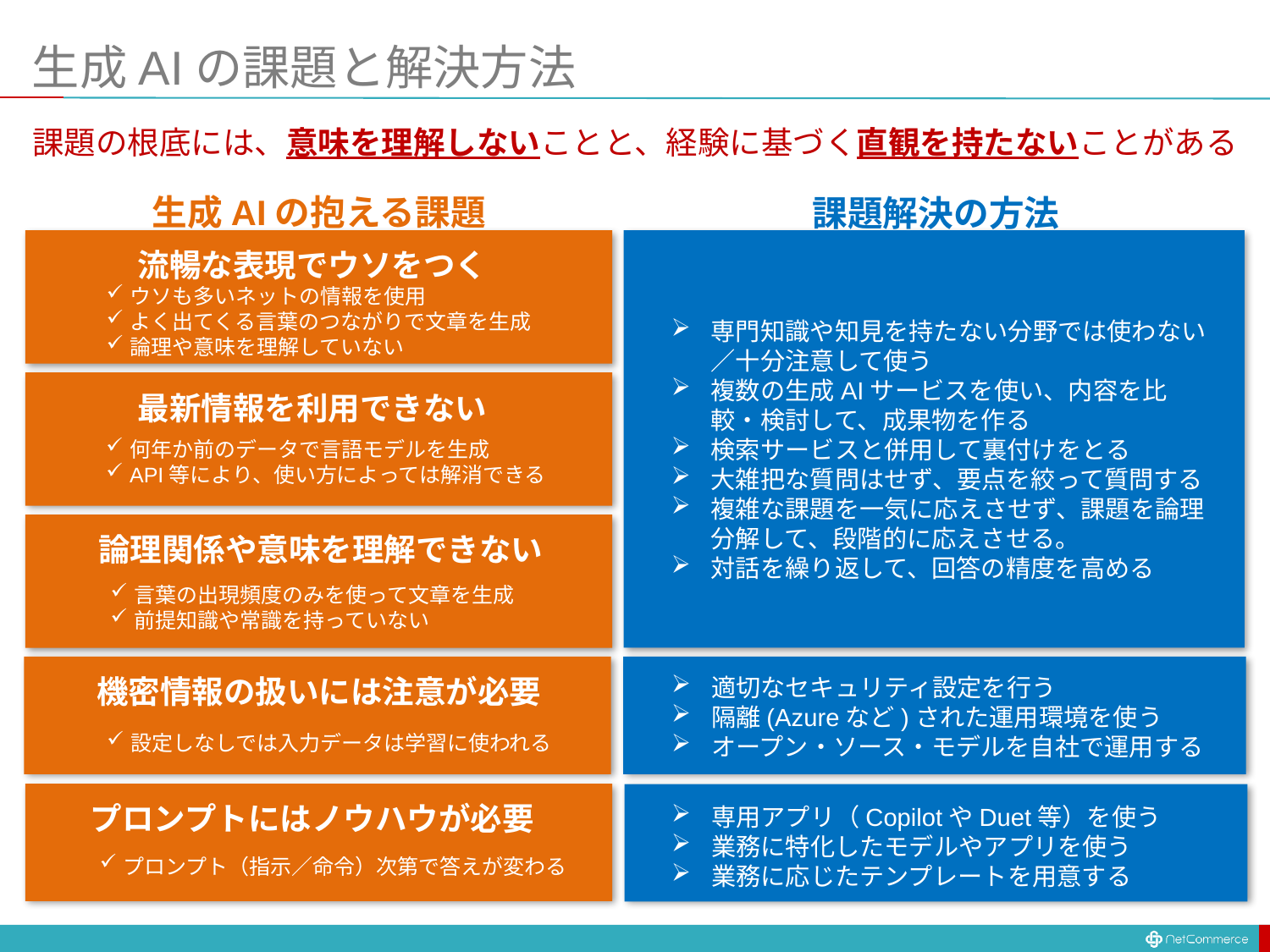

# 生成AIの課題と解決方法
課題の根底には、意味を理解しないことと、経験に基づく直観を持たないことがある
生成AIの抱える課題
課題解決の方法

流暢な表現でウソをつく
ウソも多いネットの情報を使用
よく出てくる言葉のつながりで文章を生成
論理や意味を理解していない
専門知識や知見を持たない分野では使わない／十分注意して使う
複数の生成AIサービスを使い、内容を比較・検討して、成果物を作る
検索サービスと併用して裏付けをとる
大雑把な質問はせず、要点を絞って質問する
複雑な課題を一気に応えさせず、課題を論理分解して、段階的に応えさせる。
対話を繰り返して、回答の精度を高める

最新情報を利用できない
何年か前のデータで言語モデルを生成
API等により、使い方によっては解消できる

論理関係や意味を理解できない
言葉の出現頻度のみを使って文章を生成
前提知識や常識を持っていない

適切なセキュリティ設定を行う
隔離(Azureなど)された運用環境を使う
オープン・ソース・モデルを自社で運用する
機密情報の扱いには注意が必要
設定しなしでは入力データは学習に使われる

プロンプトにはノウハウが必要
専用アプリ（CopilotやDuet等）を使う
業務に特化したモデルやアプリを使う
業務に応じたテンプレートを用意する
プロンプト（指示／命令）次第で答えが変わる